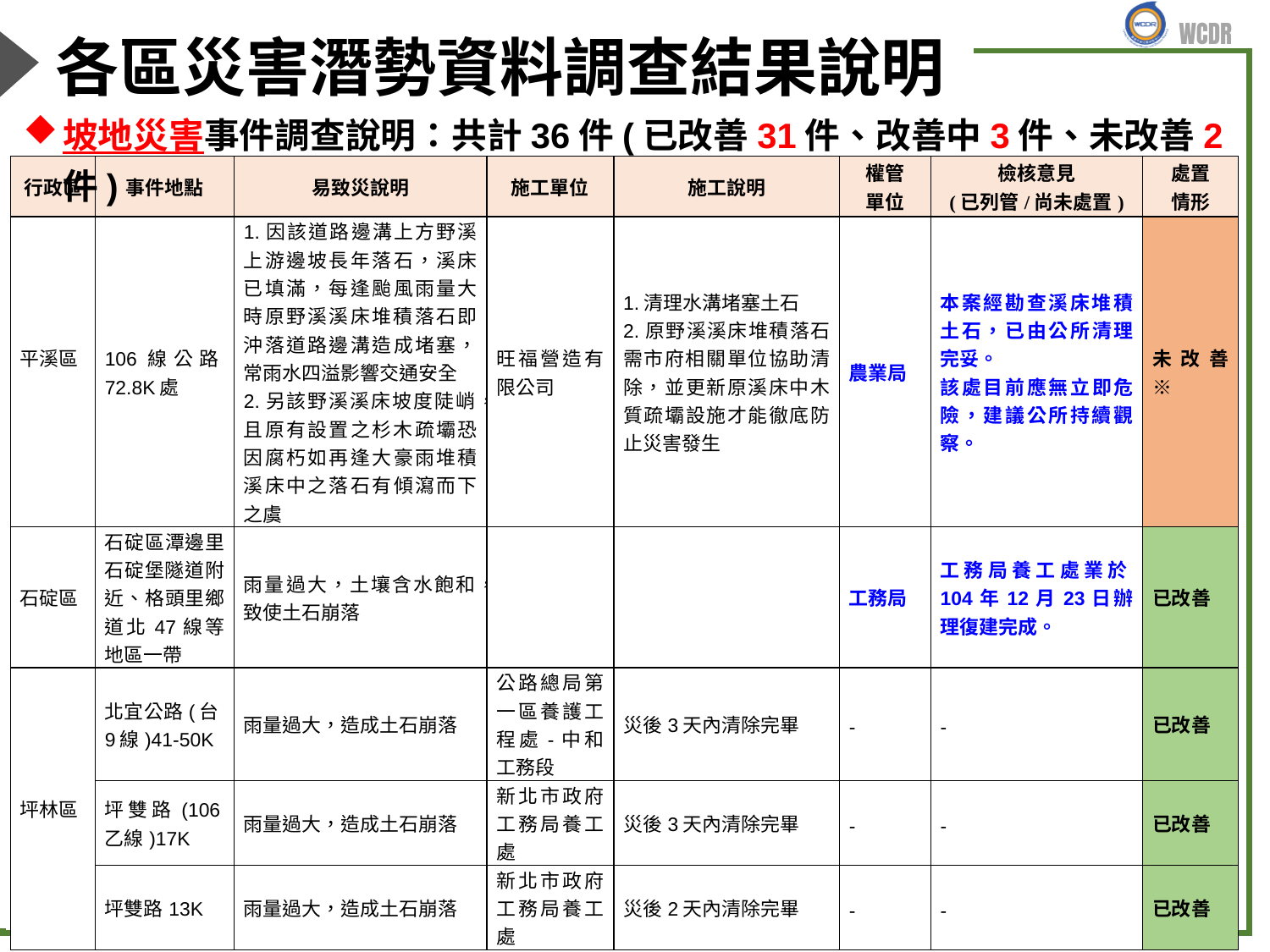

# 各區災害潛勢資料調查結果說明
坡地災害事件調查說明：共計36件(已改善31件、改善中3件、未改善2件)
| 行政區 | 事件地點 | 易致災說明 | 施工單位 | 施工說明 | 權管 單位 | 檢核意見 (已列管/尚未處置) | 處置 情形 |
| --- | --- | --- | --- | --- | --- | --- | --- |
| 平溪區 | 106線公路72.8K處 | 1.因該道路邊溝上方野溪上游邊坡長年落石，溪床已填滿，每逢颱風雨量大時原野溪溪床堆積落石即沖落道路邊溝造成堵塞，常雨水四溢影響交通安全 2.另該野溪溪床坡度陡峭，且原有設置之杉木疏壩恐因腐朽如再逢大豪雨堆積溪床中之落石有傾瀉而下之虞 | 旺福營造有限公司 | 1.清理水溝堵塞土石 2.原野溪溪床堆積落石需市府相關單位協助清除，並更新原溪床中木質疏壩設施才能徹底防止災害發生 | 農業局 | 本案經勘查溪床堆積土石，已由公所清理完妥。 該處目前應無立即危險，建議公所持續觀察。 | 未改善※ |
| 石碇區 | 石碇區潭邊里石碇堡隧道附近、格頭里鄉道北47線等地區一帶 | 雨量過大，土壤含水飽和，致使土石崩落 |  |  | 工務局 | 工務局養工處業於104年12月23日辦理復建完成。 | 已改善 |
| 坪林區 | 北宜公路(台9線)41-50K | 雨量過大，造成土石崩落 | 公路總局第一區養護工程處-中和工務段 | 災後3天內清除完畢 | - | - | 已改善 |
|  | 坪雙路(106乙線)17K | 雨量過大，造成土石崩落 | 新北市政府工務局養工處 | 災後3天內清除完畢 | - | - | 已改善 |
|  | 坪雙路13K | 雨量過大，造成土石崩落 | 新北市政府工務局養工處 | 災後2天內清除完畢 | - | - | 已改善 |
57